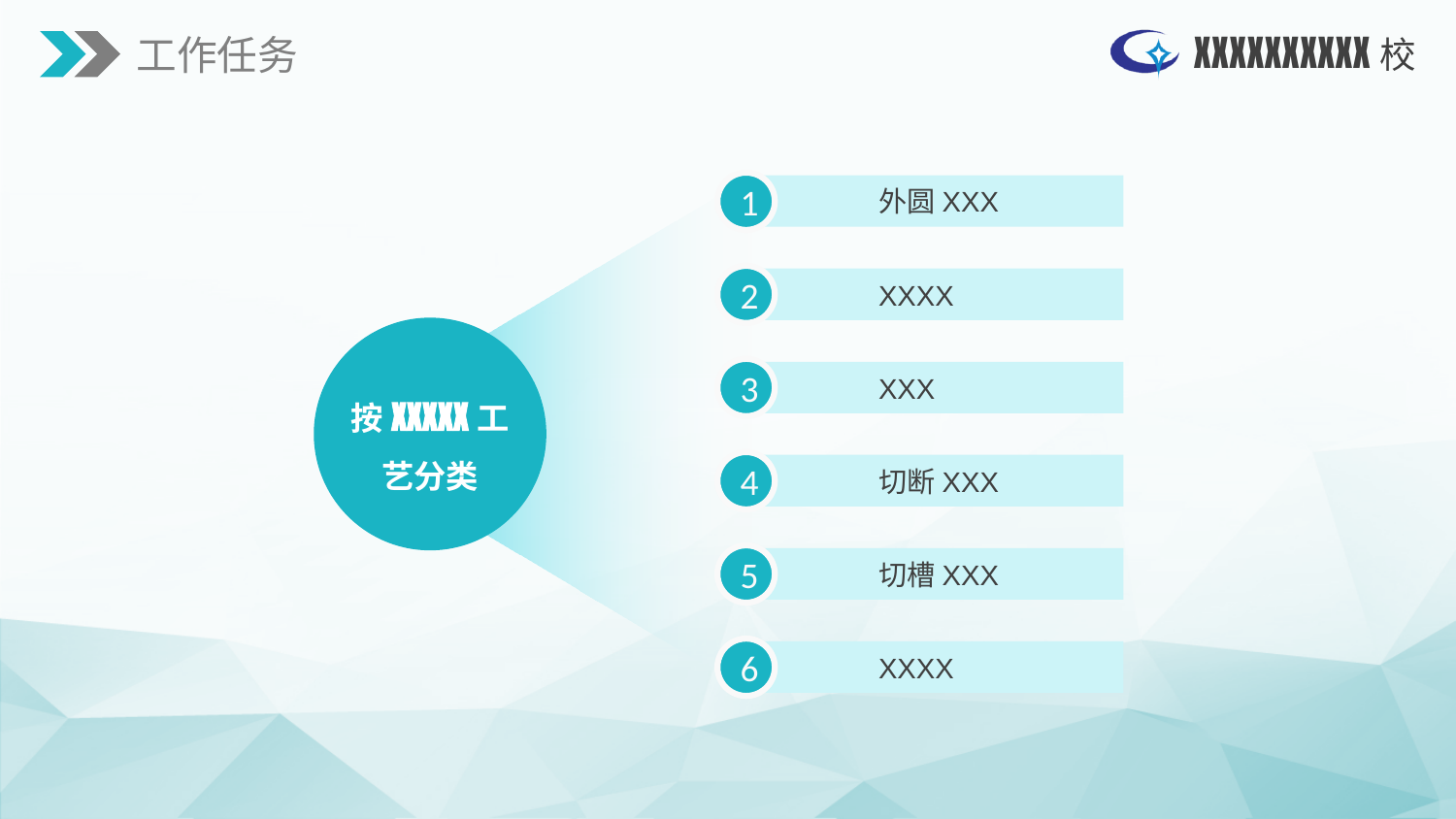

工作任务

1

外圆XXX
2

XXXX

3

XXX
按XXXXX工艺分类
4

切断XXX
5

切槽XXX
6

XXXX